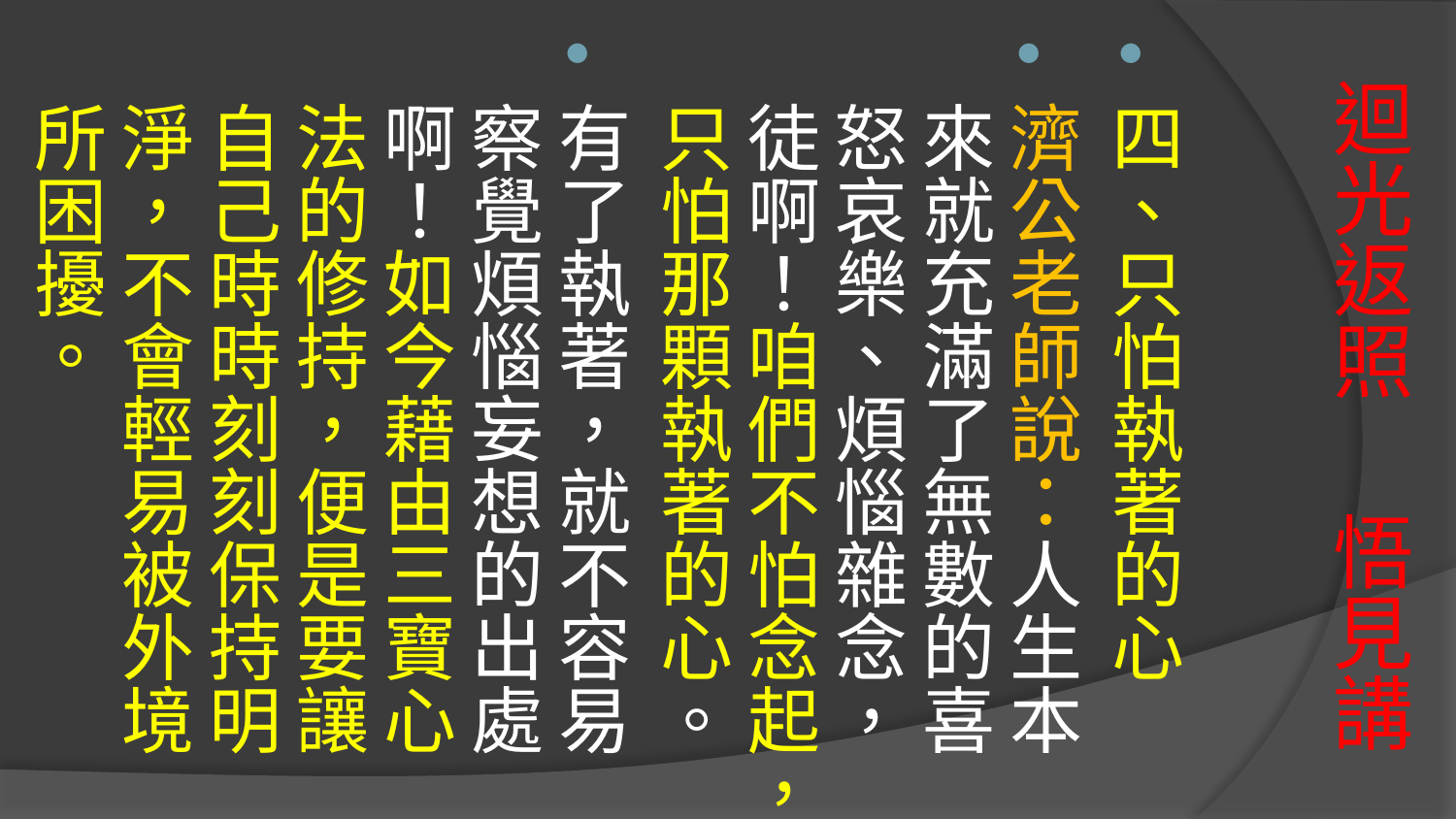

四、只怕執著的心
濟公老師說：人生本來就充滿了無數的喜怒哀樂、煩惱雜念，徒啊！咱們不怕念起，只怕那顆執著的心。
有了執著，就不容易察覺煩惱妄想的出處啊！如今藉由三寶心法的修持，便是要讓自己時時刻刻保持明淨，不會輕易被外境所困擾。
# 迴光返照      悟見講